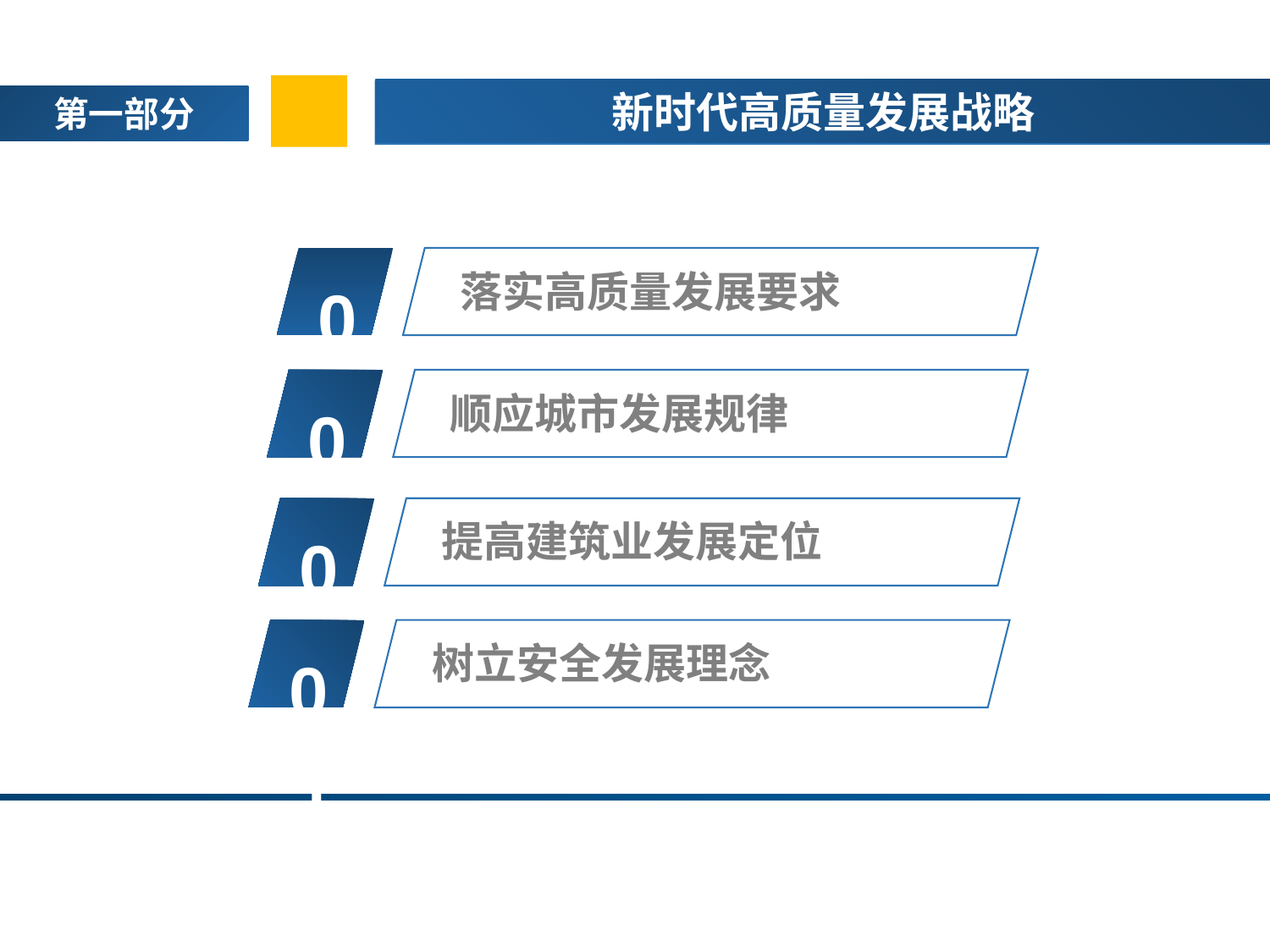

新时代高质量发展战略

第一部分
01

落实高质量发展要求
02

顺应城市发展规律
03

提高建筑业发展定位
04

树立安全发展理念